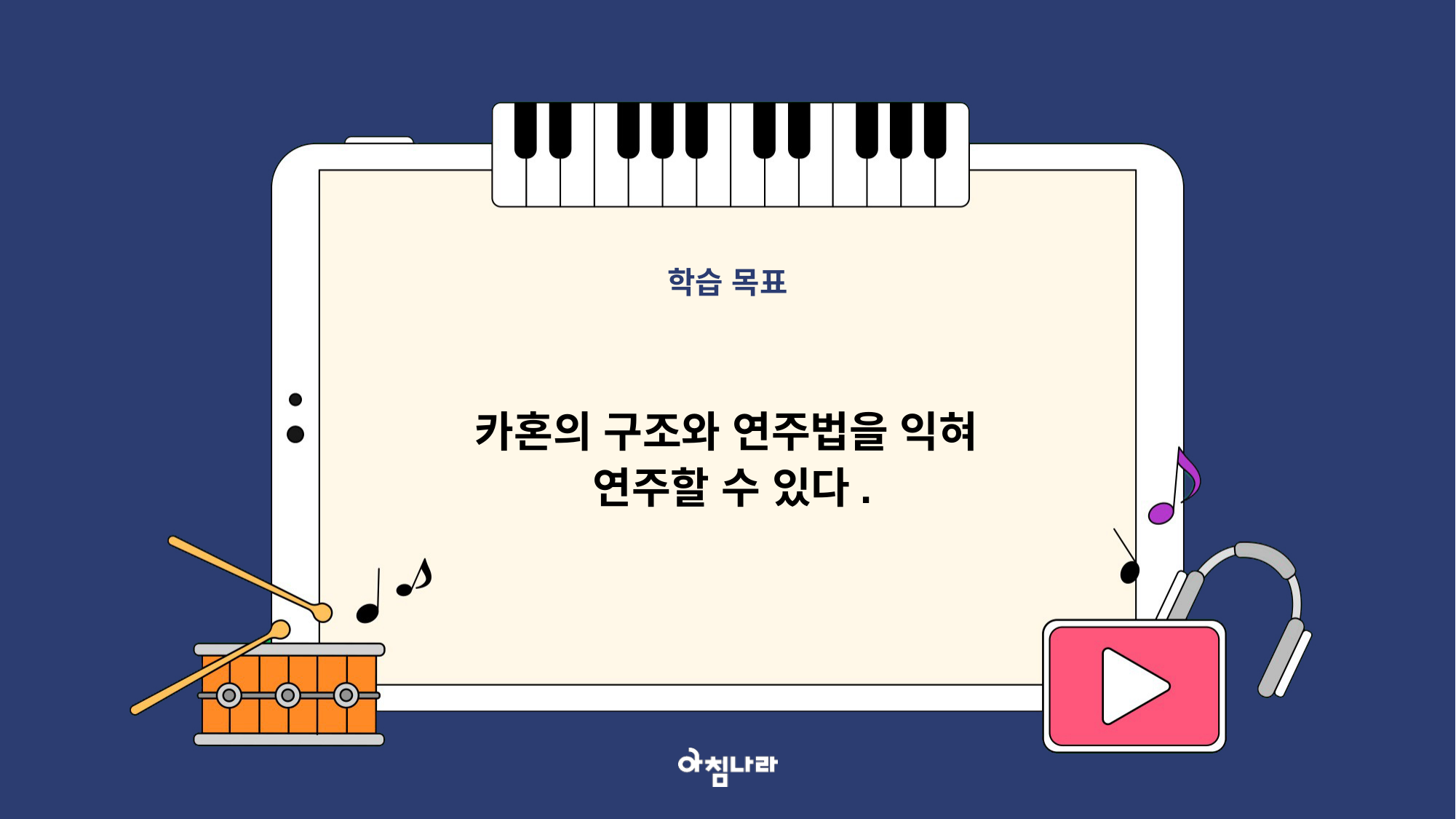

학습 목표
카혼의 구조와 연주법을 익혀
연주할 수 있다.